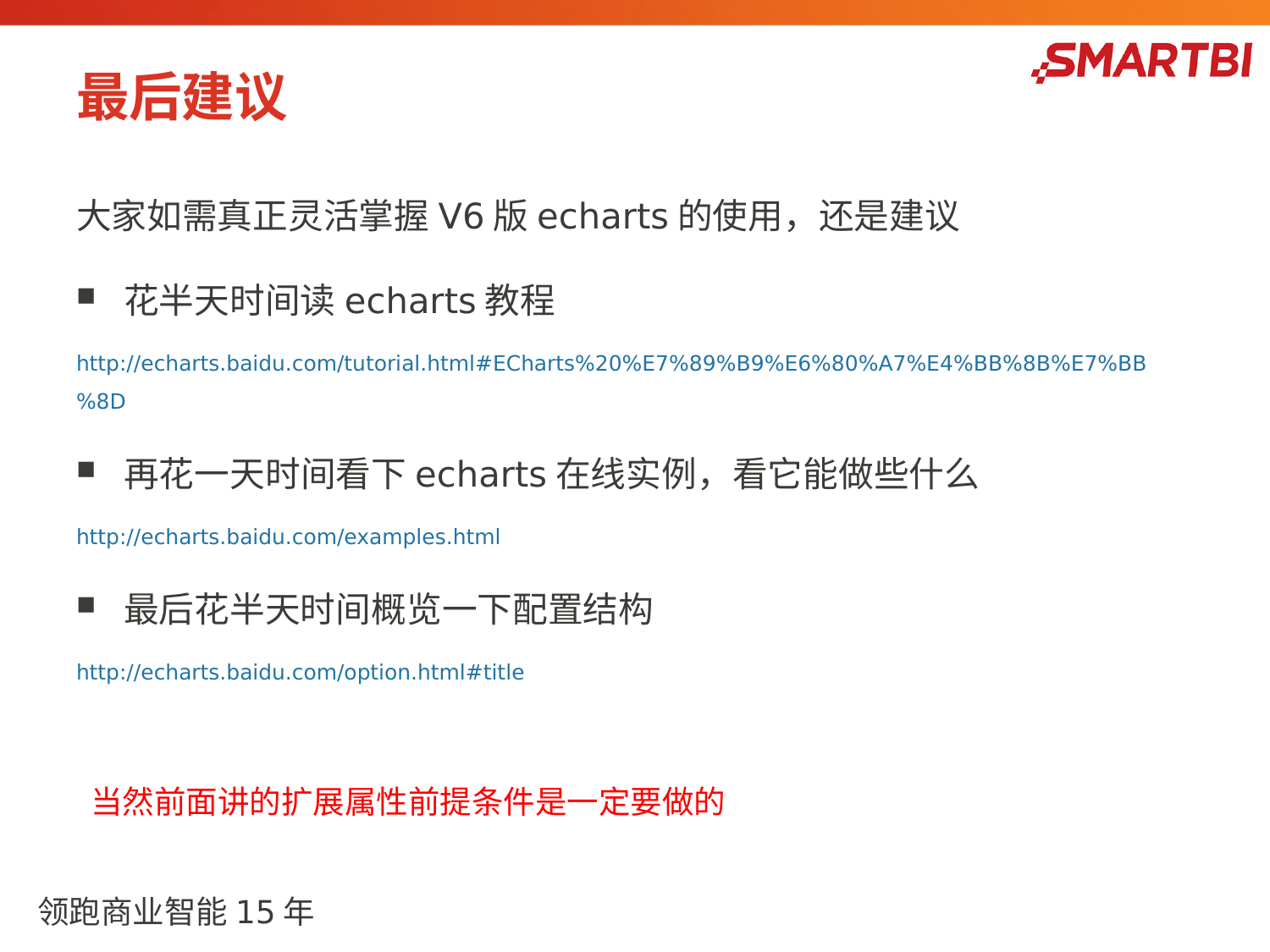

# 最后建议
大家如需真正灵活掌握V6版echarts的使用，还是建议
花半天时间读echarts教程
http://echarts.baidu.com/tutorial.html#ECharts%20%E7%89%B9%E6%80%A7%E4%BB%8B%E7%BB%8D
再花一天时间看下echarts在线实例，看它能做些什么
http://echarts.baidu.com/examples.html
最后花半天时间概览一下配置结构
http://echarts.baidu.com/option.html#title
当然前面讲的扩展属性前提条件是一定要做的